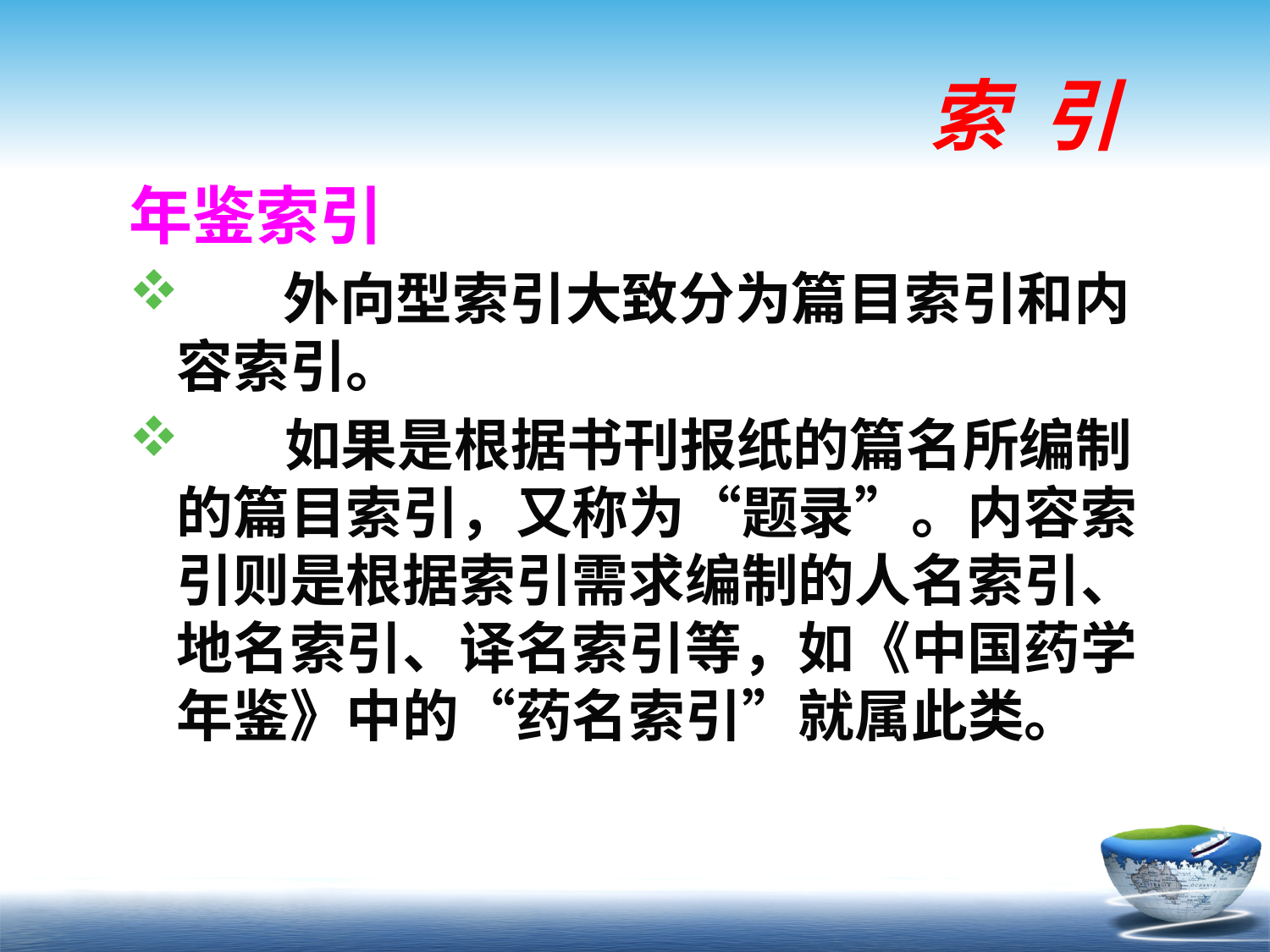

# 索  引
年鉴索引
       外向型索引大致分为篇目索引和内容索引。
       如果是根据书刊报纸的篇名所编制的篇目索引，又称为“题录”。内容索引则是根据索引需求编制的人名索引、地名索引、译名索引等，如《中国药学年鉴》中的“药名索引”就属此类。